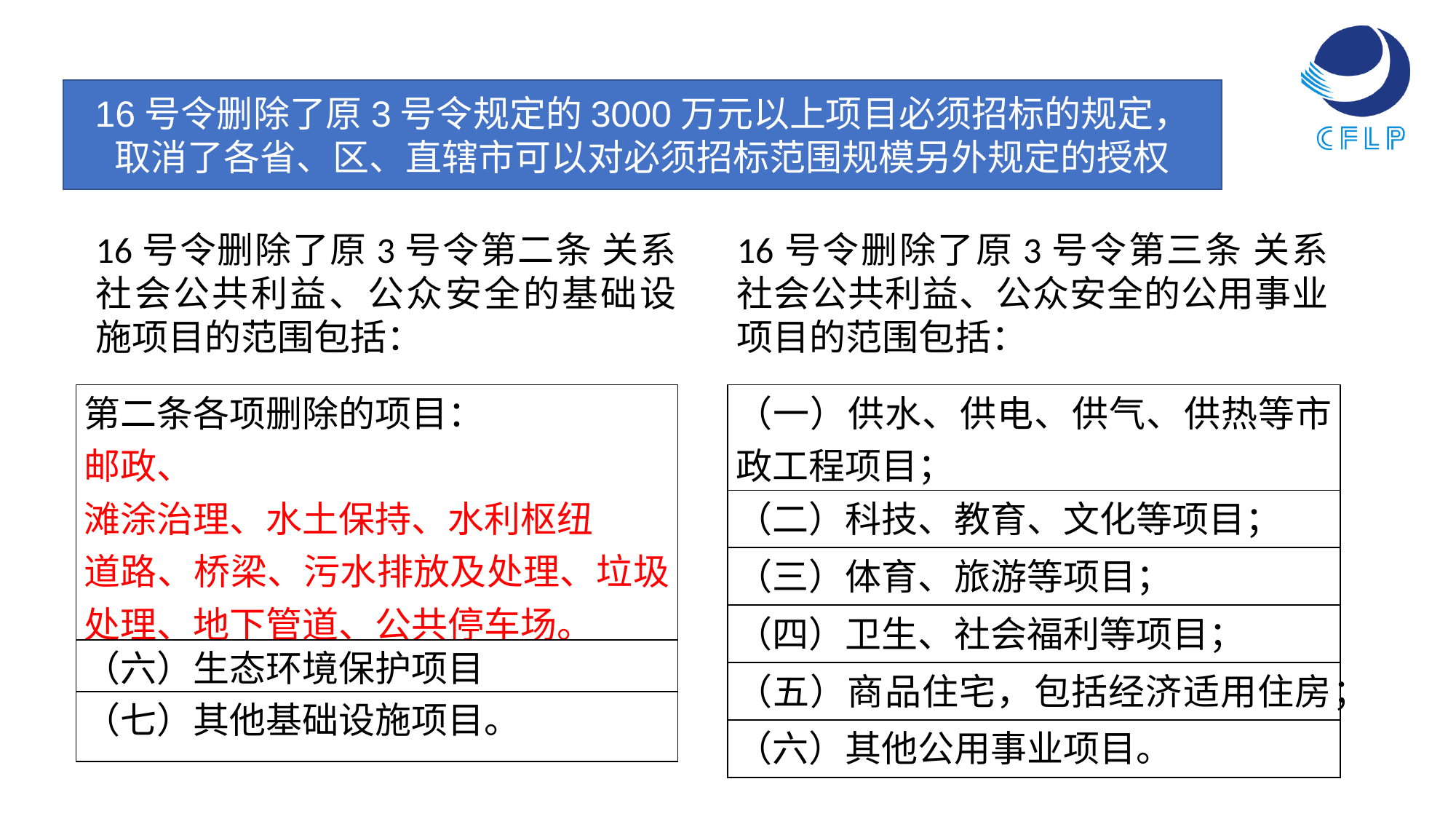

16号令删除了原3号令规定的3000万元以上项目必须招标的规定，
取消了各省、区、直辖市可以对必须招标范围规模另外规定的授权
16号令删除了原3号令第二条 关系社会公共利益、公众安全的基础设施项目的范围包括：
16号令删除了原3号令第三条 关系社会公共利益、公众安全的公用事业项目的范围包括：
| 第二条各项删除的项目： 邮政、 滩涂治理、水土保持、水利枢纽 道路、桥梁、污水排放及处理、垃圾处理、地下管道、公共停车场。 |
| --- |
| （六）生态环境保护项目 |
| （七）其他基础设施项目。 |
| （一）供水、供电、供气、供热等市政工程项目； |
| --- |
| （二）科技、教育、文化等项目； |
| （三）体育、旅游等项目； |
| （四）卫生、社会福利等项目； |
| （五）商品住宅，包括经济适用住房； |
| （六）其他公用事业项目。 |